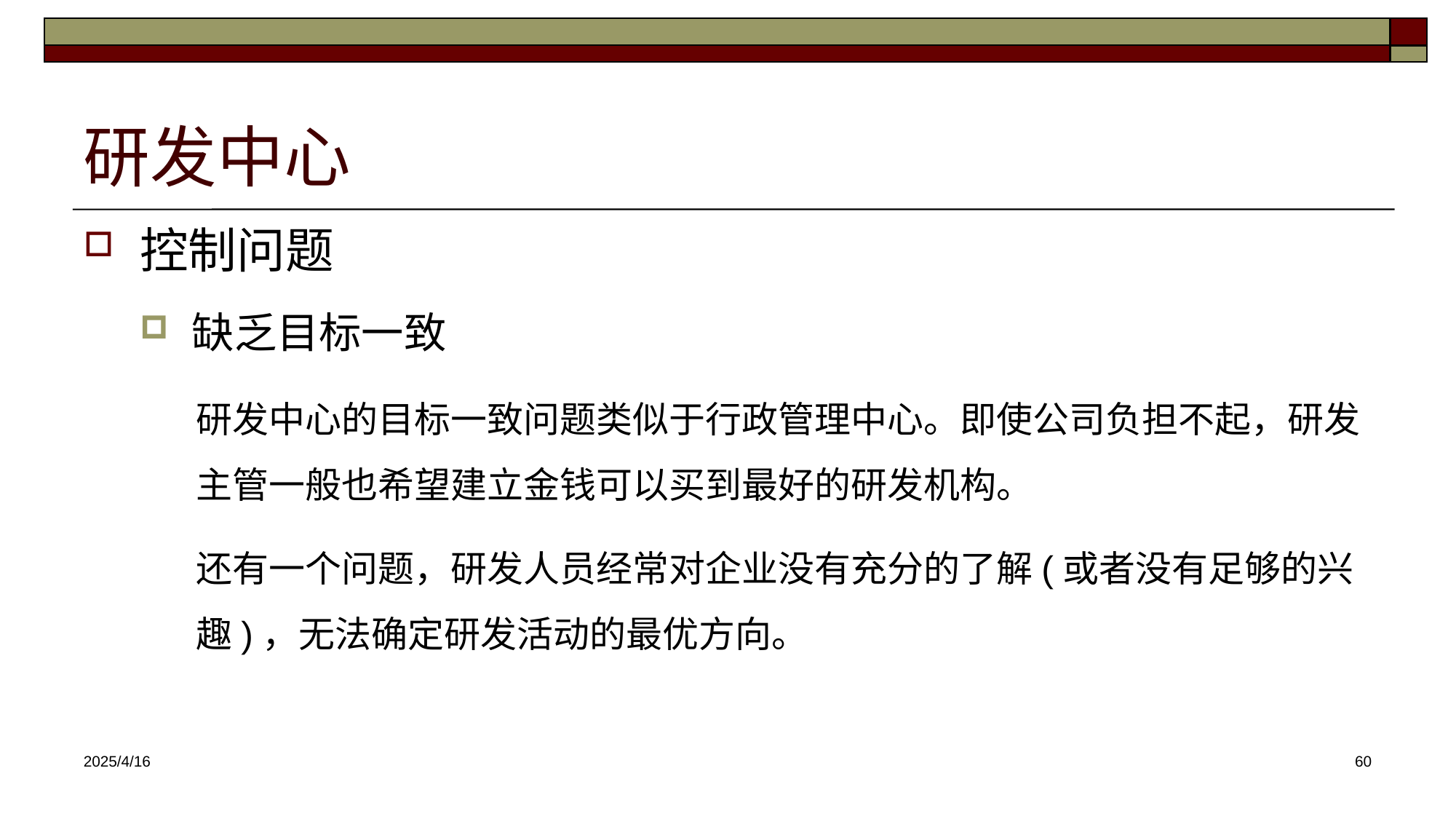

# 研发中心
控制问题
缺乏目标一致
研发中心的目标一致问题类似于行政管理中心。即使公司负担不起，研发主管一般也希望建立金钱可以买到最好的研发机构。
还有一个问题，研发人员经常对企业没有充分的了解(或者没有足够的兴趣)，无法确定研发活动的最优方向。
2025/4/16
60